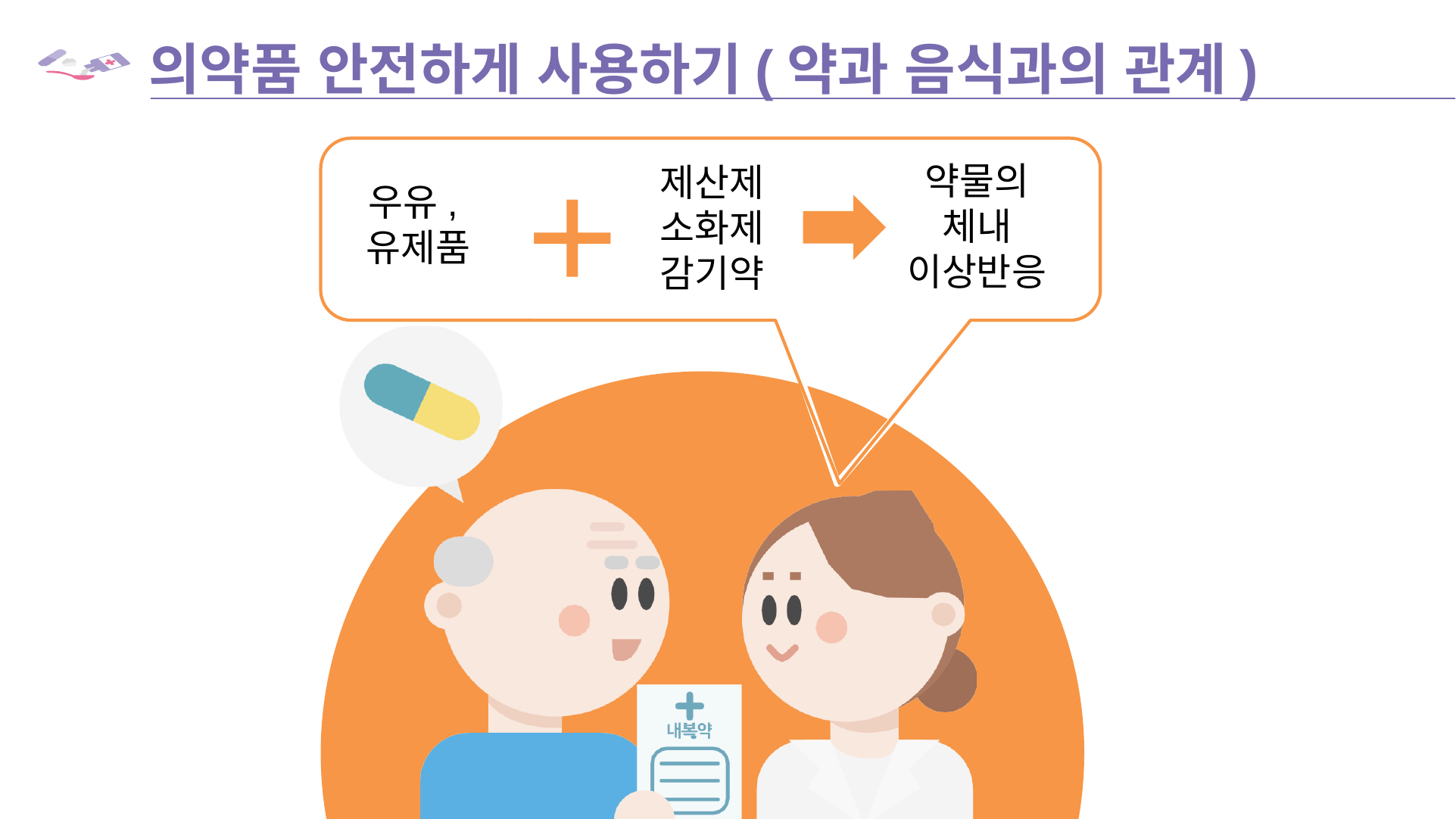

# 의약품 안전하게 사용하기(약과 음식과의 관계)

+

약물의
체내
이상반응
제산제
소화제
감기약
우유,
유제품